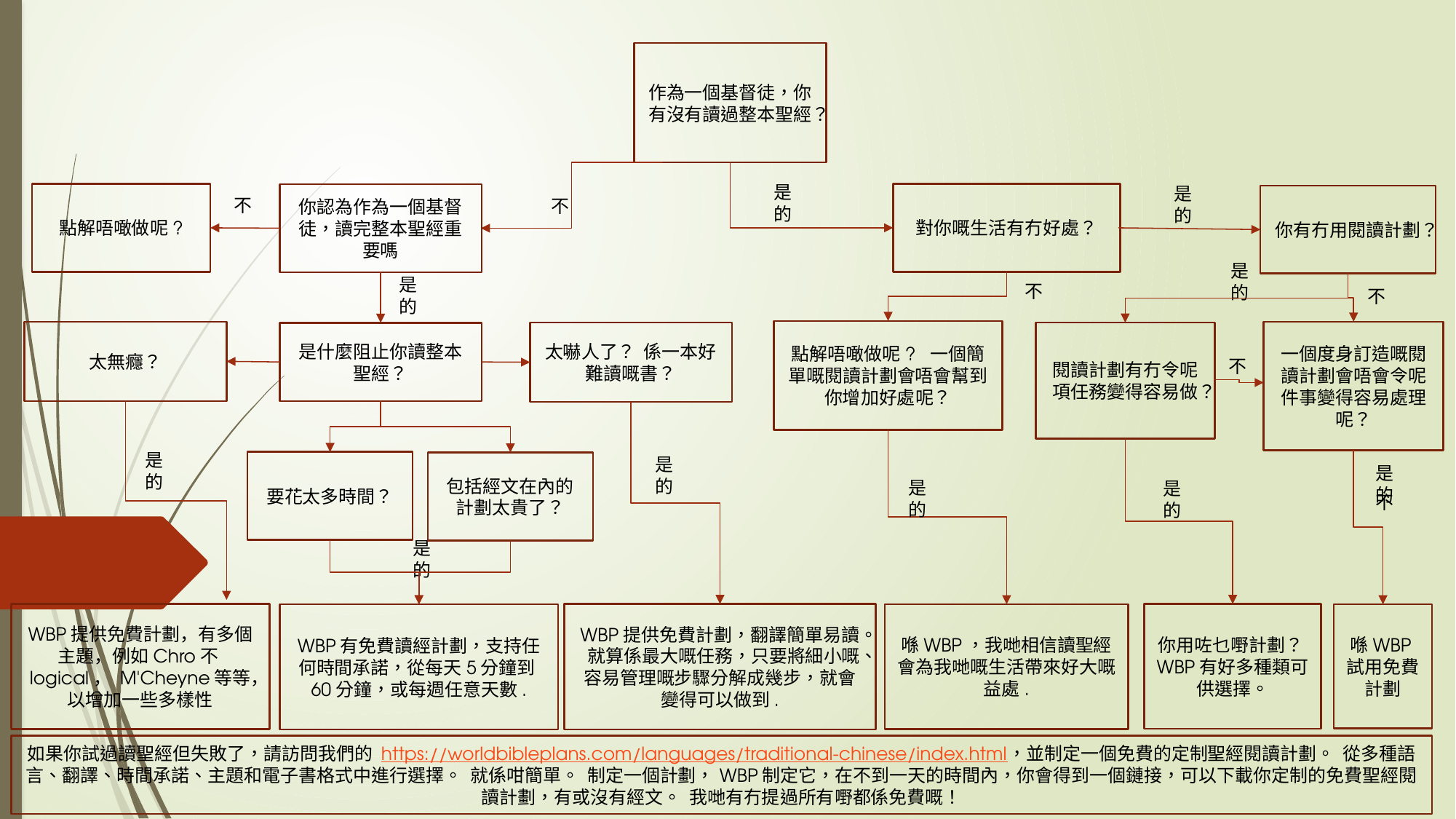

作為一個基督徒，你有沒有讀過整本聖經？
點解唔噉做呢?
是的
對你嘅生活有冇好處？
你認為作為一個基督徒，讀完整本聖經重要嗎
是的
你有冇用閱讀計劃？
不
不
是的
不
是的
不
點解唔噉做呢?  一個簡單嘅閱讀計劃會唔會幫到你增加好處呢？
一個度身訂造嘅閱讀計劃會唔會令呢件事變得容易處理呢？
太無癮？
太嚇人了？  係一本好難讀嘅書？
閱讀計劃有冇令呢項任務變得容易做？
是什麼阻止你讀整本聖經？
不
是的
要花太多時間？
包括經文在內的計劃太貴了？
是的
是的
是的
是的
不
是的
WBP提供免費計劃，有多個主題，例如Chro不logical， M'Cheyne等等，以增加一些多樣性
WBP提供免費計劃，翻譯簡單易讀。  就算係最大嘅任務，只要將細小嘅、容易管理嘅步驟分解成幾步，就會變得可以做到.
你用咗乜嘢計劃？  WBP有好多種類可供選擇。
WBP有免費讀經計劃，支持任何時間承諾，從每天5分鐘到60分鐘，或每週任意天數.
喺WBP，我哋相信讀聖經會為我哋嘅生活帶來好大嘅益處.
喺WBP試用免費計劃
如果你試過讀聖經但失敗了，請訪問我們的 https://worldbibleplans.com/languages/traditional-chinese/index.html，並制定一個免費的定制聖經閱讀計劃。  從多種語言、翻譯、時間承諾、主題和電子書格式中進行選擇。  就係咁簡單。  制定一個計劃，WBP制定它，在不到一天的時間內，你會得到一個鏈接，可以下載你定制的免費聖經閱讀計劃，有或沒有經文。  我哋有冇提過所有嘢都係免費嘅！